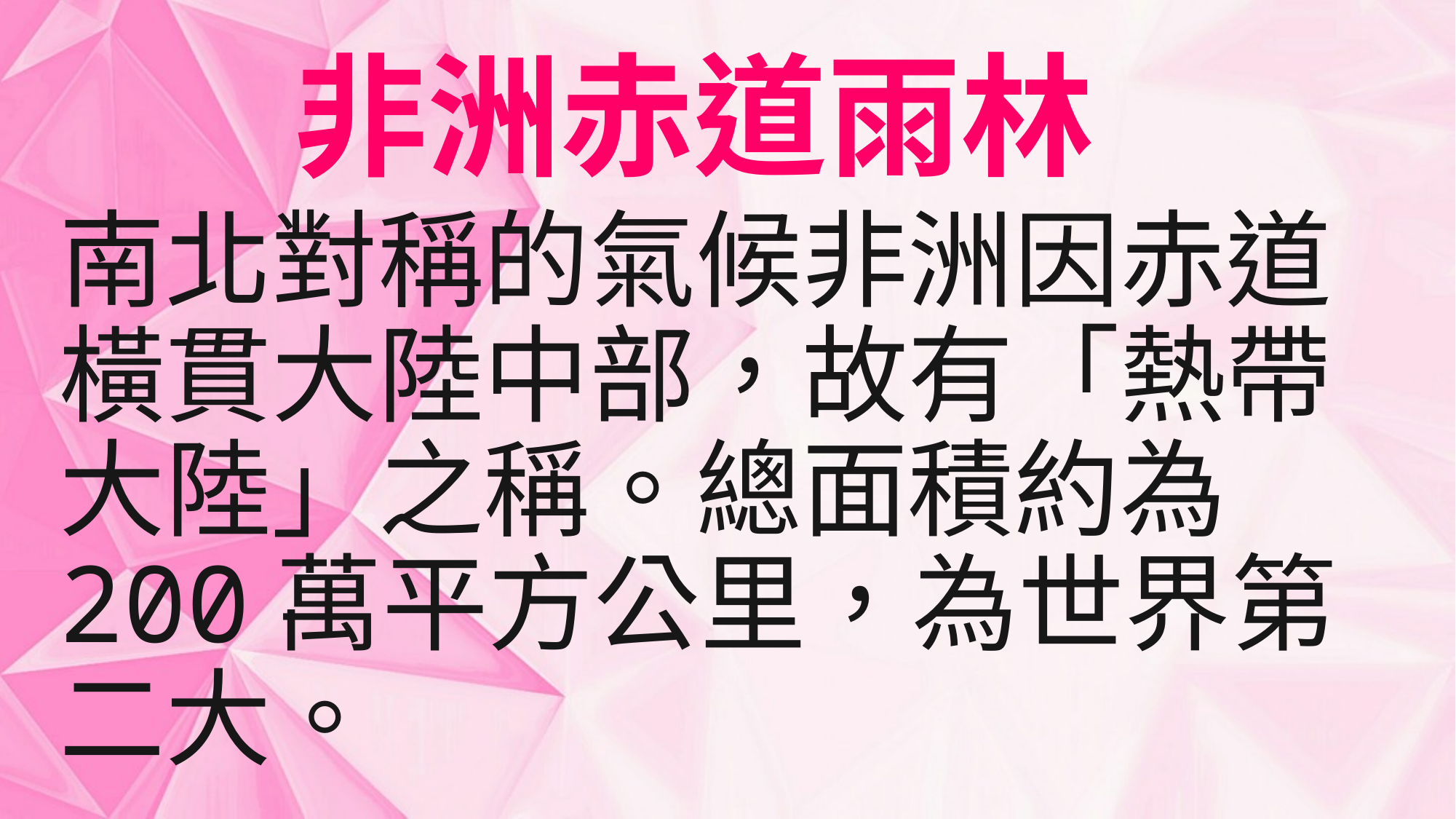

# 非洲赤道雨林
南北對稱的氣候非洲因赤道橫貫大陸中部，故有「熱帶大陸」之稱。總面積約為200萬平方公里，為世界第二大。